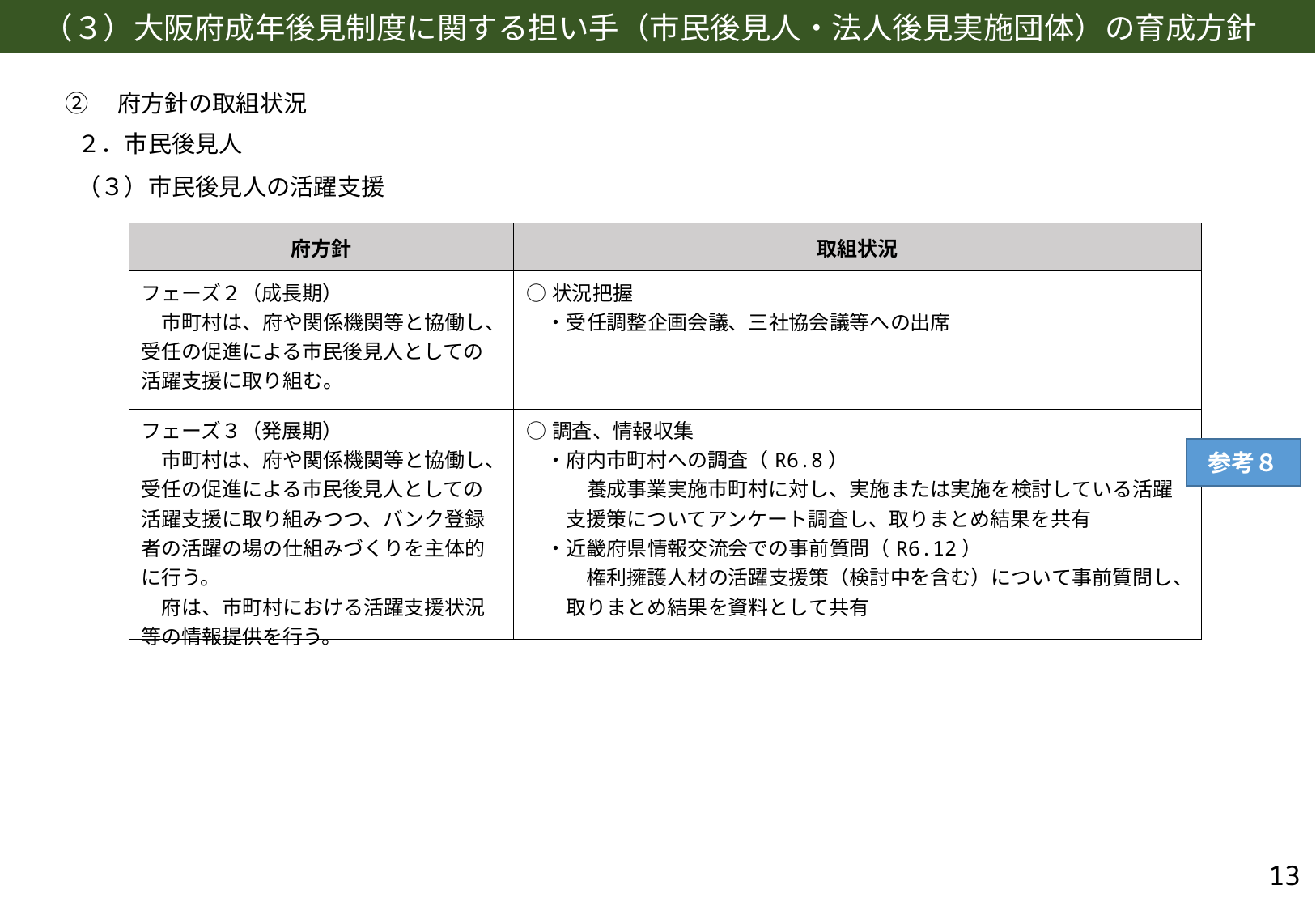

# （３）大阪府成年後見制度に関する担い手（市民後見人・法人後見実施団体）の育成方針
②　府方針の取組状況
２．市民後見人
（３）市民後見人の活躍支援
| 府方針 | 取組状況 |
| --- | --- |
| フェーズ２（成長期） 　市町村は、府や関係機関等と協働し、受任の促進による市民後見人としての活躍支援に取り組む。 | ○状況把握 　・受任調整企画会議、三社協会議等への出席 |
| フェーズ３（発展期） 　市町村は、府や関係機関等と協働し、受任の促進による市民後見人としての活躍支援に取り組みつつ、バンク登録者の活躍の場の仕組みづくりを主体的に行う。 　府は、市町村における活躍支援状況等の情報提供を行う。 | ○調査、情報収集 　・府内市町村への調査（R6.8） 　　　養成事業実施市町村に対し、実施または実施を検討している活躍 　　支援策についてアンケート調査し、取りまとめ結果を共有 　・近畿府県情報交流会での事前質問（R6.12） 　　　権利擁護人材の活躍支援策（検討中を含む）について事前質問し、 　　取りまとめ結果を資料として共有 |
参考８
13